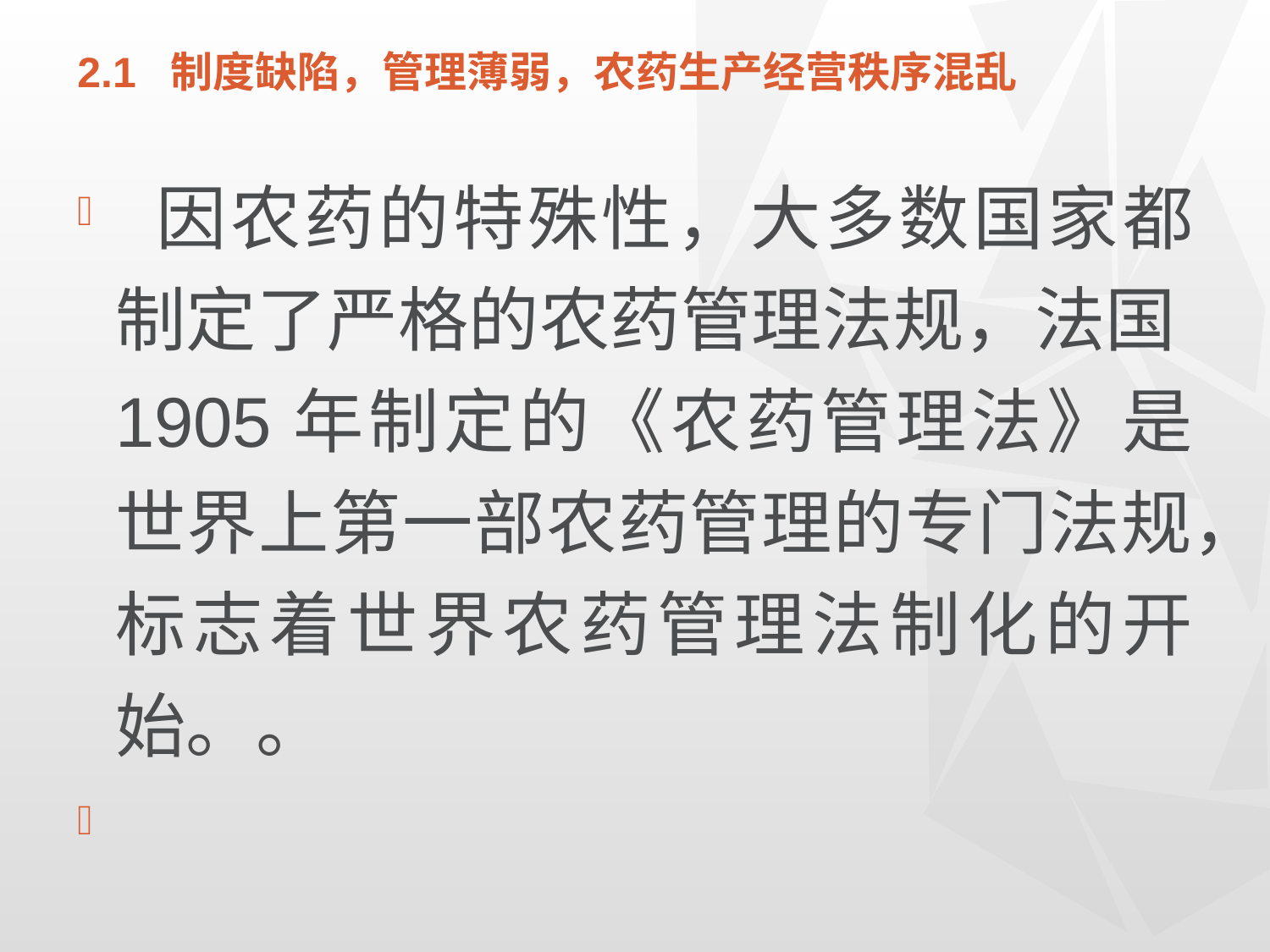

# 2.1  制度缺陷，管理薄弱，农药生产经营秩序混乱
 因农药的特殊性，大多数国家都制定了严格的农药管理法规，法国1905年制定的《农药管理法》是世界上第一部农药管理的专门法规，标志着世界农药管理法制化的开始。。